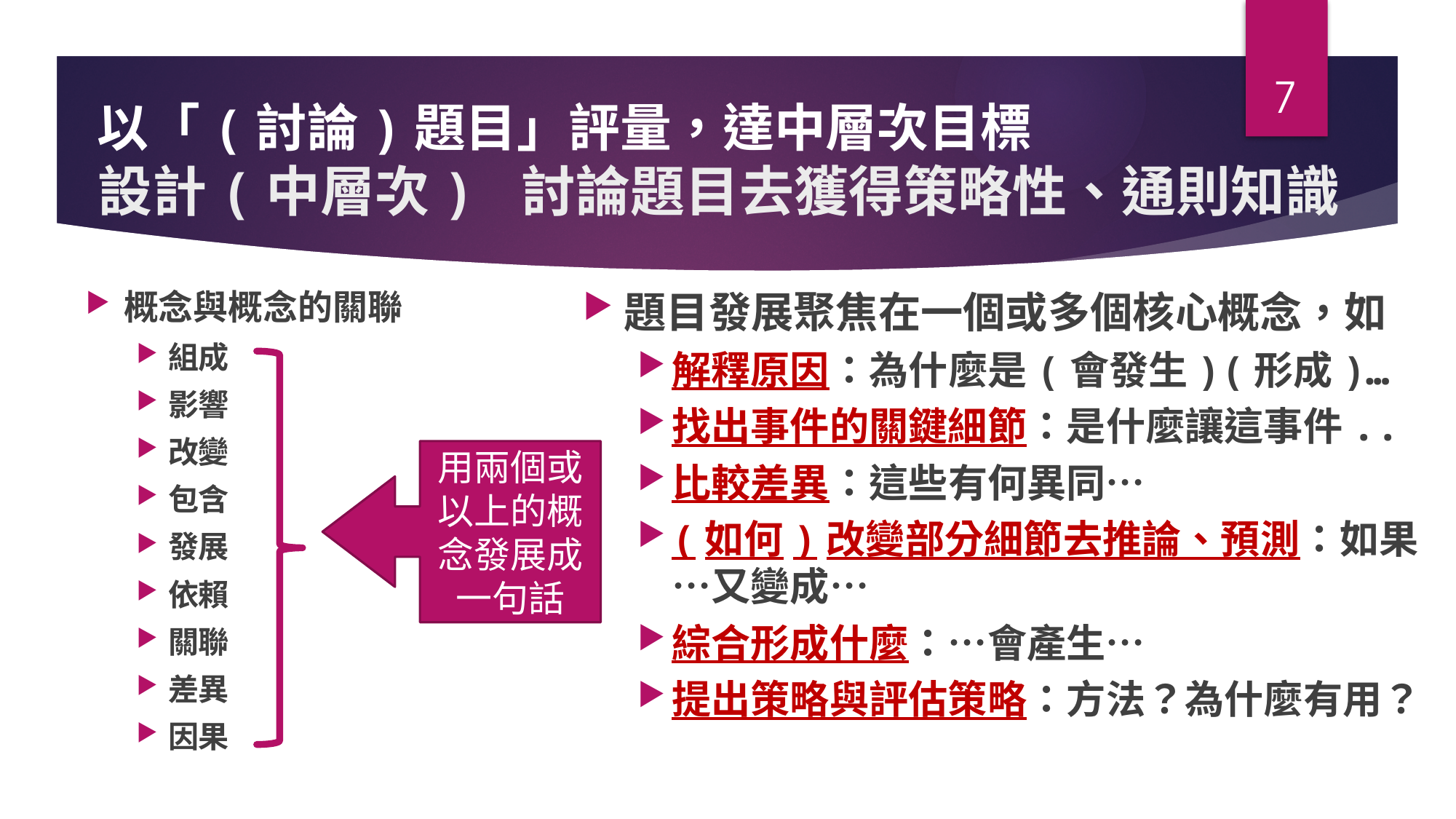

7
# 以「(討論)題目」評量，達中層次目標 設計(中層次) 討論題目去獲得策略性、通則知識
概念與概念的關聯
組成
影響
改變
包含
發展
依賴
關聯
差異
因果

題目發展聚焦在一個或多個核心概念，如
解釋原因：為什麼是(會發生)(形成)…
找出事件的關鍵細節：是什麼讓這事件..
比較差異：這些有何異同…
(如何)改變部分細節去推論、預測：如果…又變成…
綜合形成什麼：…會產生…
提出策略與評估策略：方法？為什麼有用？

用兩個或以上的概念發展成一句話